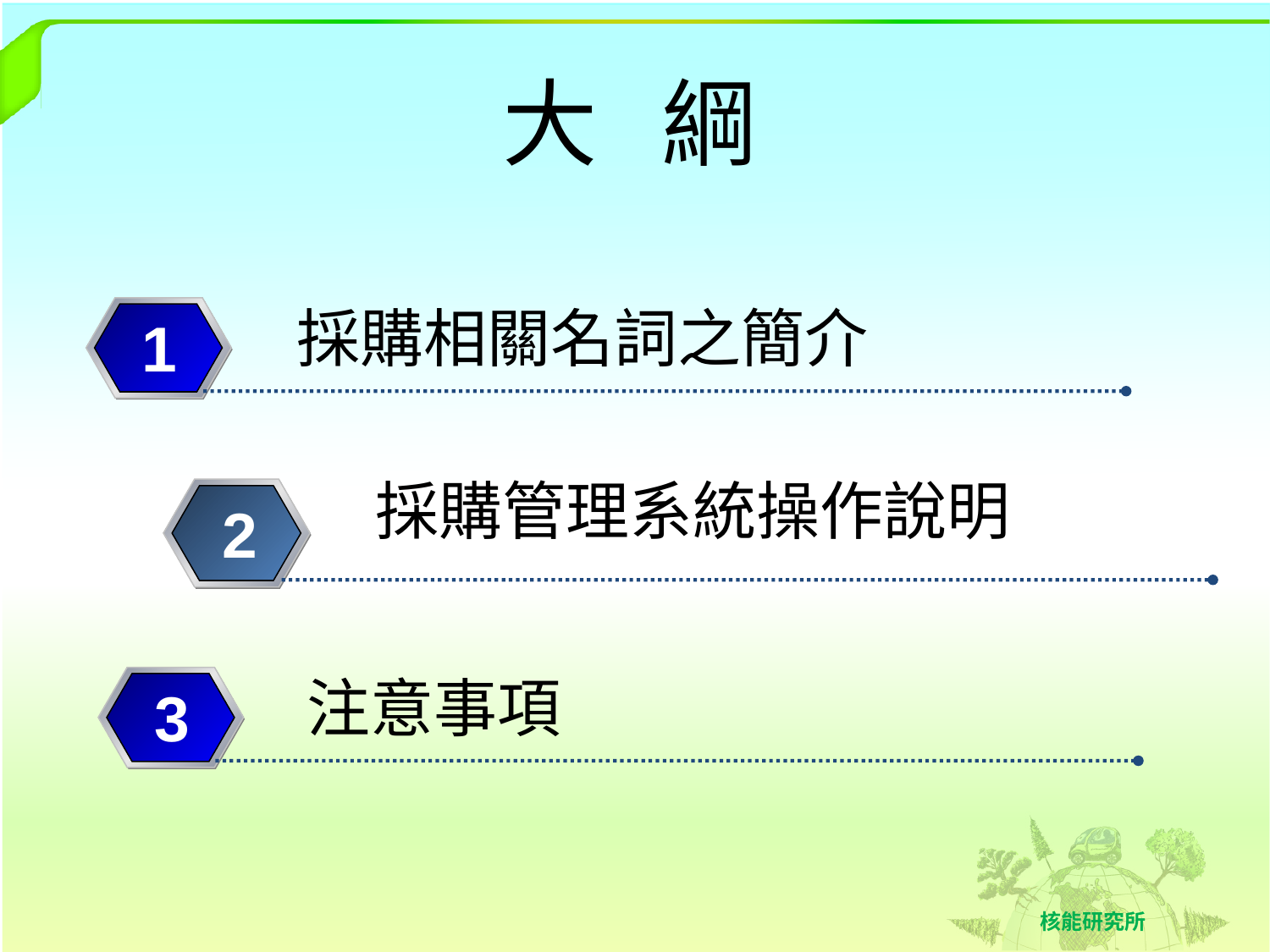

# 大   綱

採購相關名詞之簡介

1

採購管理系統操作說明

2

注意事項

3